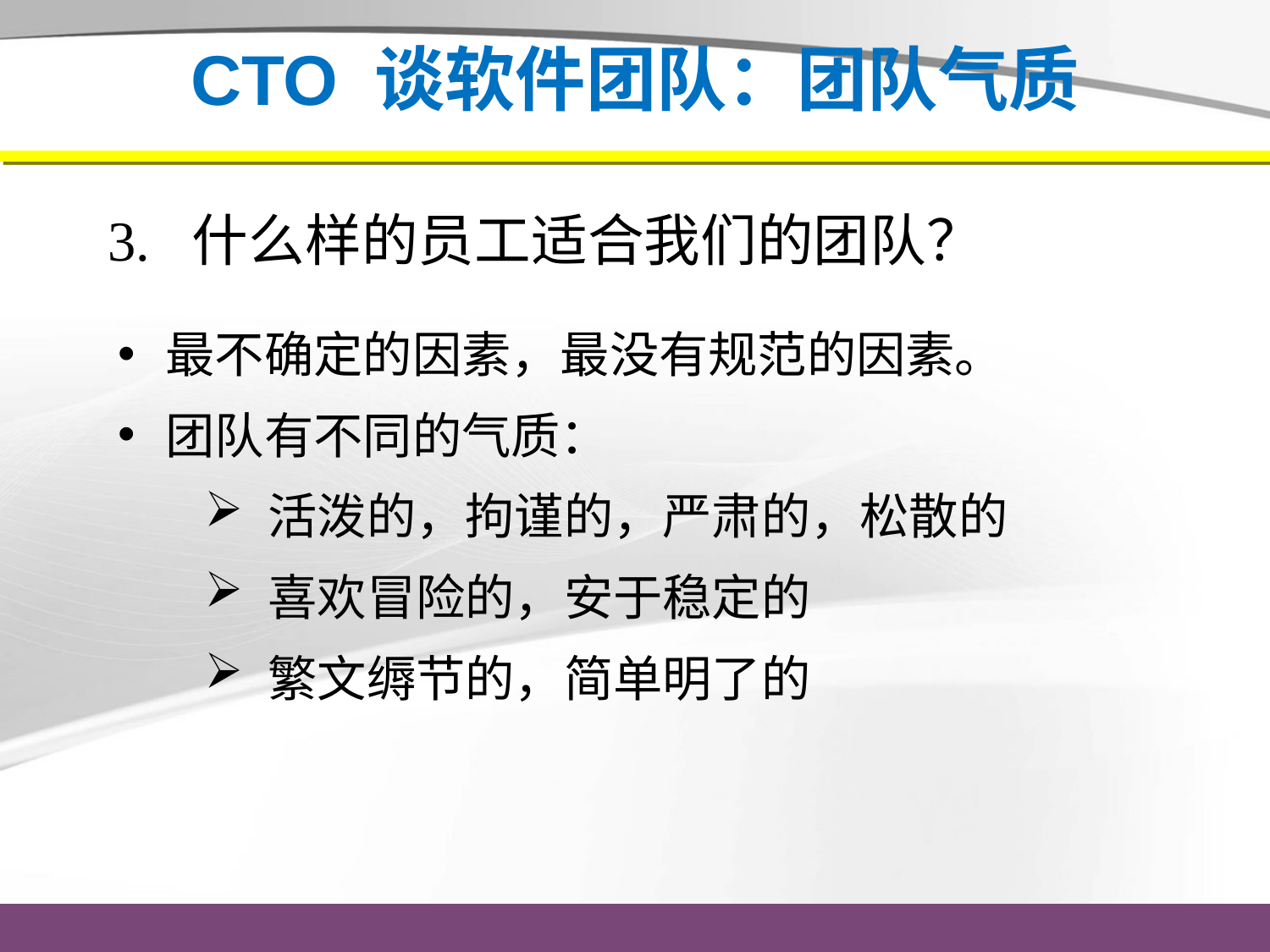

# CTO 谈软件团队：团队气质
3.  什么样的员工适合我们的团队？
最不确定的因素，最没有规范的因素。
团队有不同的气质：
活泼的，拘谨的，严肃的，松散的
喜欢冒险的，安于稳定的
繁文缛节的，简单明了的